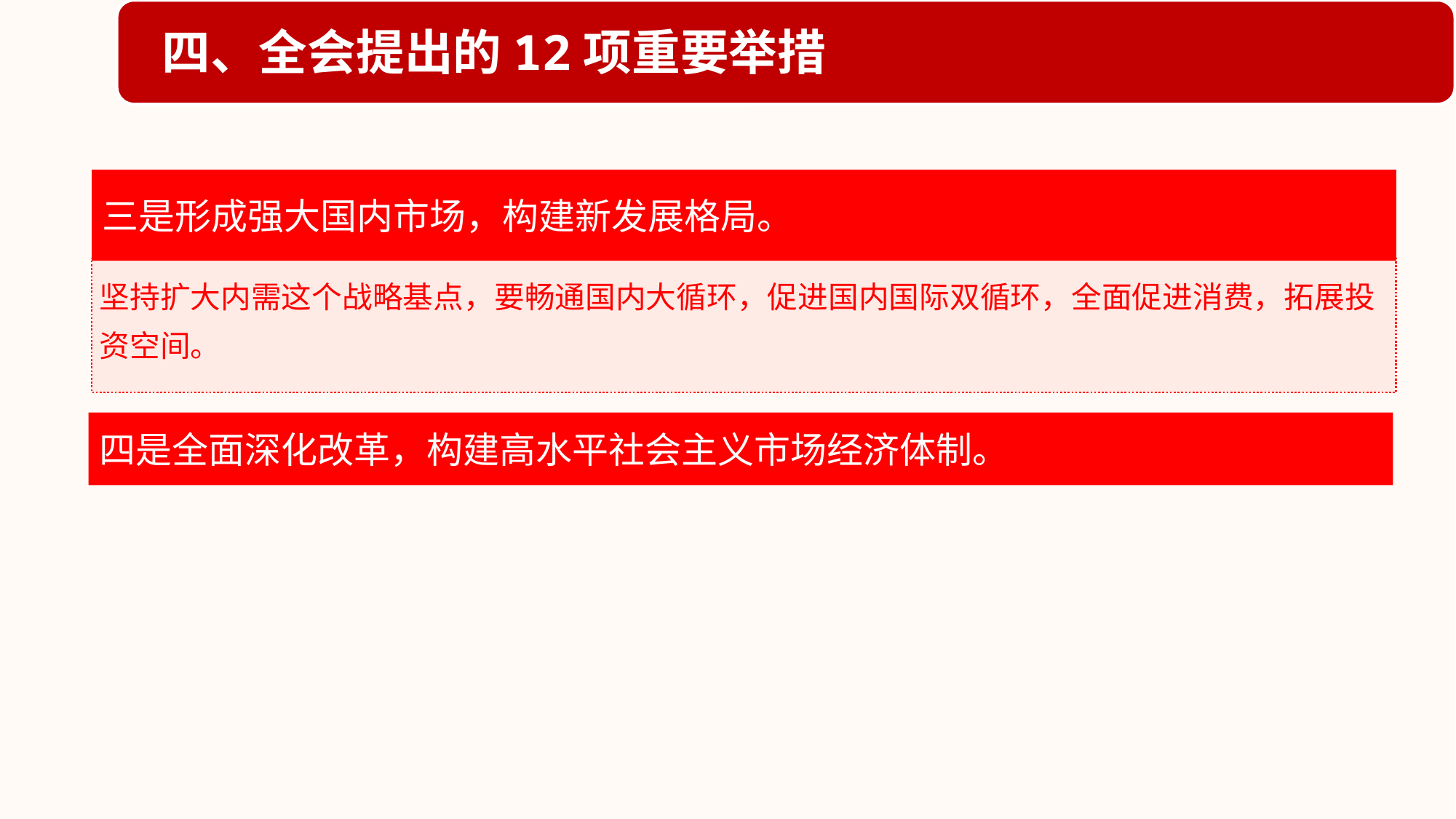

四、全会提出的12项重要举措

三是形成强大国内市场，构建新发展格局。

坚持扩大内需这个战略基点，要畅通国内大循环，促进国内国际双循环，全面促进消费，拓展投资空间。
四是全面深化改革，构建高水平社会主义市场经济体制。